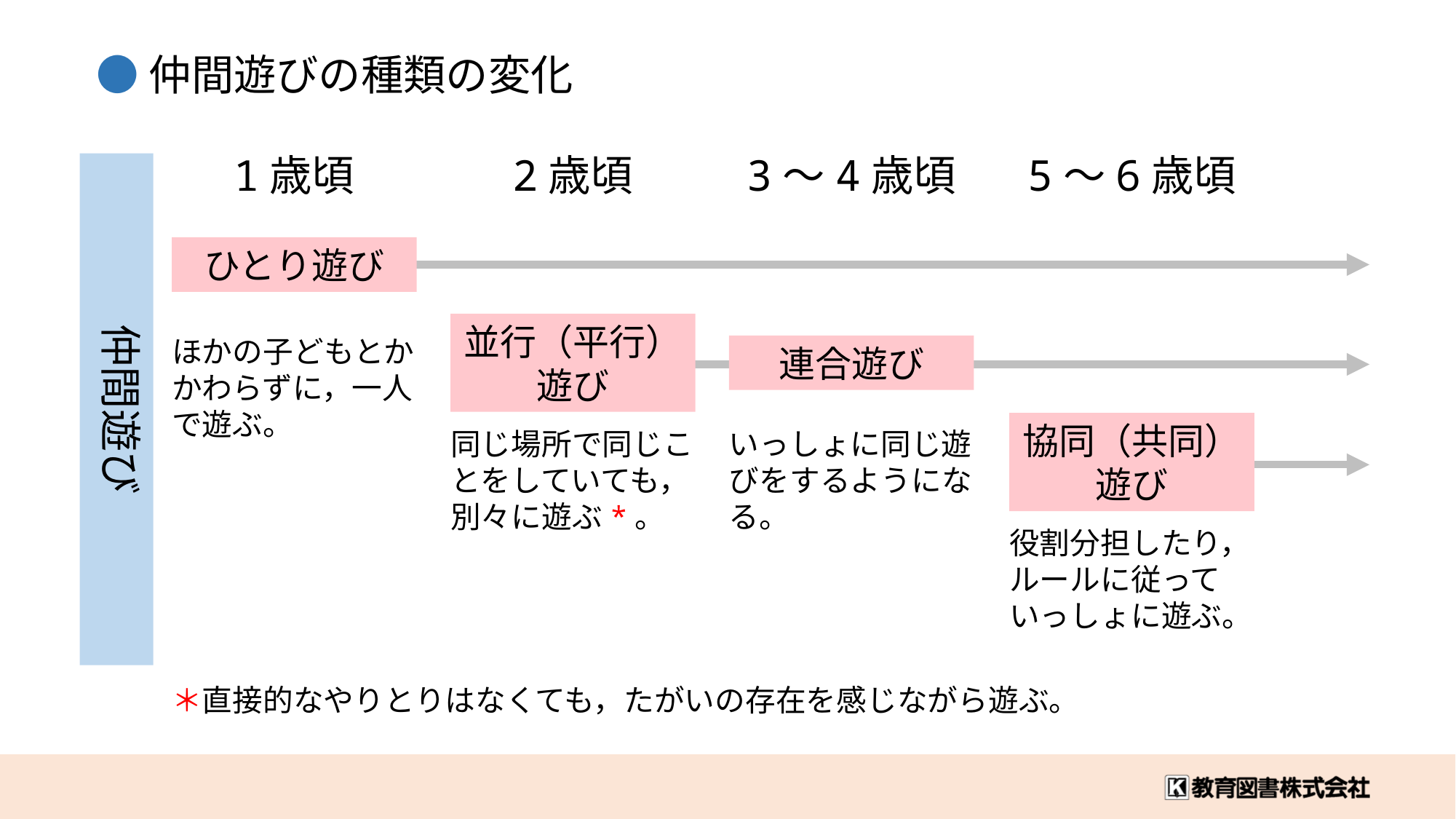

●仲間遊びの種類の変化
1歳頃
2歳頃
3〜4歳頃
5〜6歳頃
仲間遊び
ひとり遊び
並行（平行）遊び
連合遊び
ほかの子どもとかかわらずに，一人で遊ぶ。
協同（共同）遊び
同じ場所で同じことをしていても，別々に遊ぶ*。
いっしょに同じ遊びをするようになる。
役割分担したり，ルールに従っていっしょに遊ぶ。
＊直接的なやりとりはなくても，たがいの存在を感じながら遊ぶ。